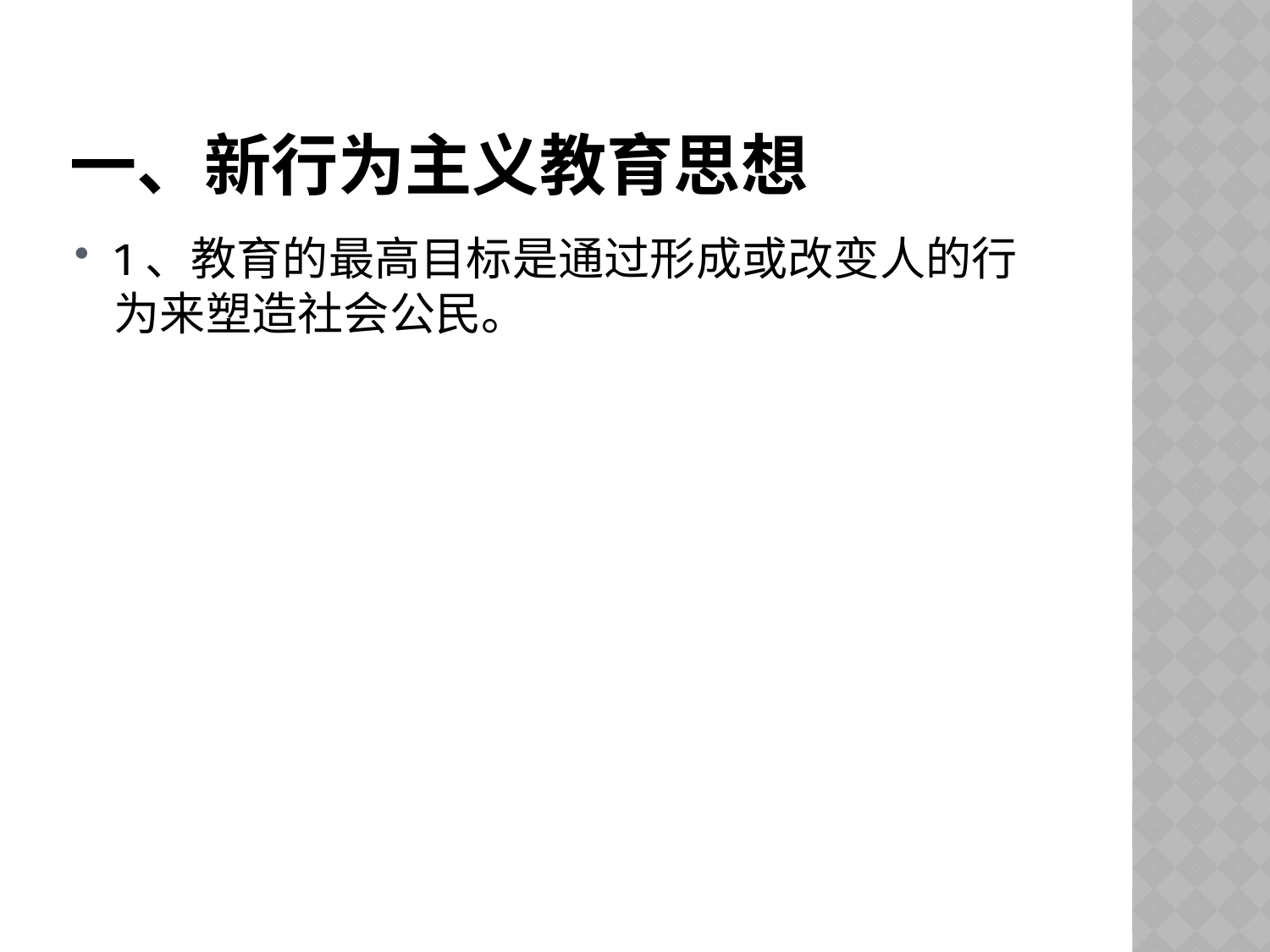

# 一、新行为主义教育思想
1、教育的最高目标是通过形成或改变人的行为来塑造社会公民。